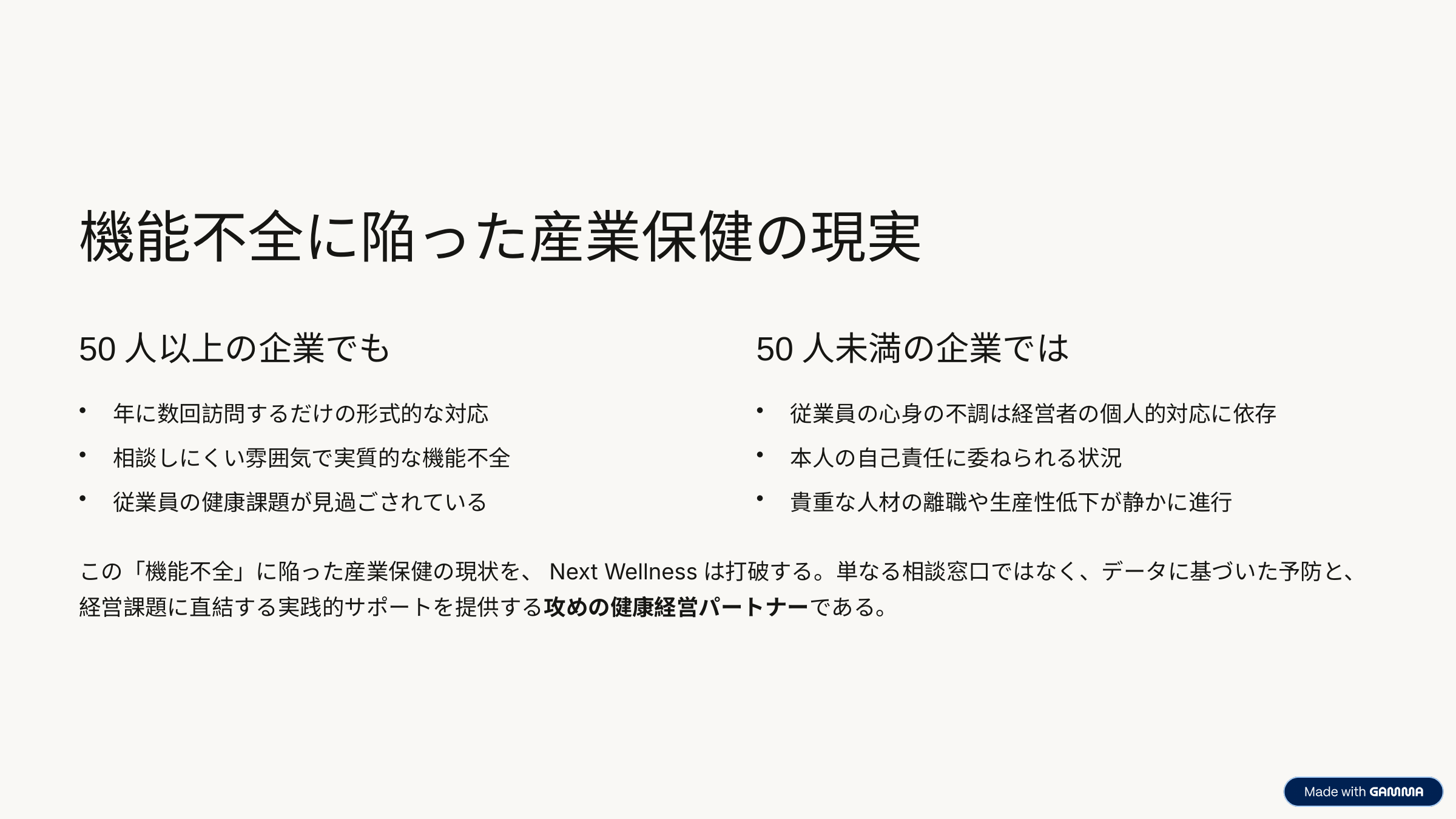

機能不全に陥った産業保健の現実
50人以上の企業でも
50人未満の企業では
年に数回訪問するだけの形式的な対応
従業員の心身の不調は経営者の個人的対応に依存
相談しにくい雰囲気で実質的な機能不全
本人の自己責任に委ねられる状況
従業員の健康課題が見過ごされている
貴重な人材の離職や生産性低下が静かに進行
この「機能不全」に陥った産業保健の現状を、Next Wellnessは打破する。単なる相談窓口ではなく、データに基づいた予防と、経営課題に直結する実践的サポートを提供する攻めの健康経営パートナーである。